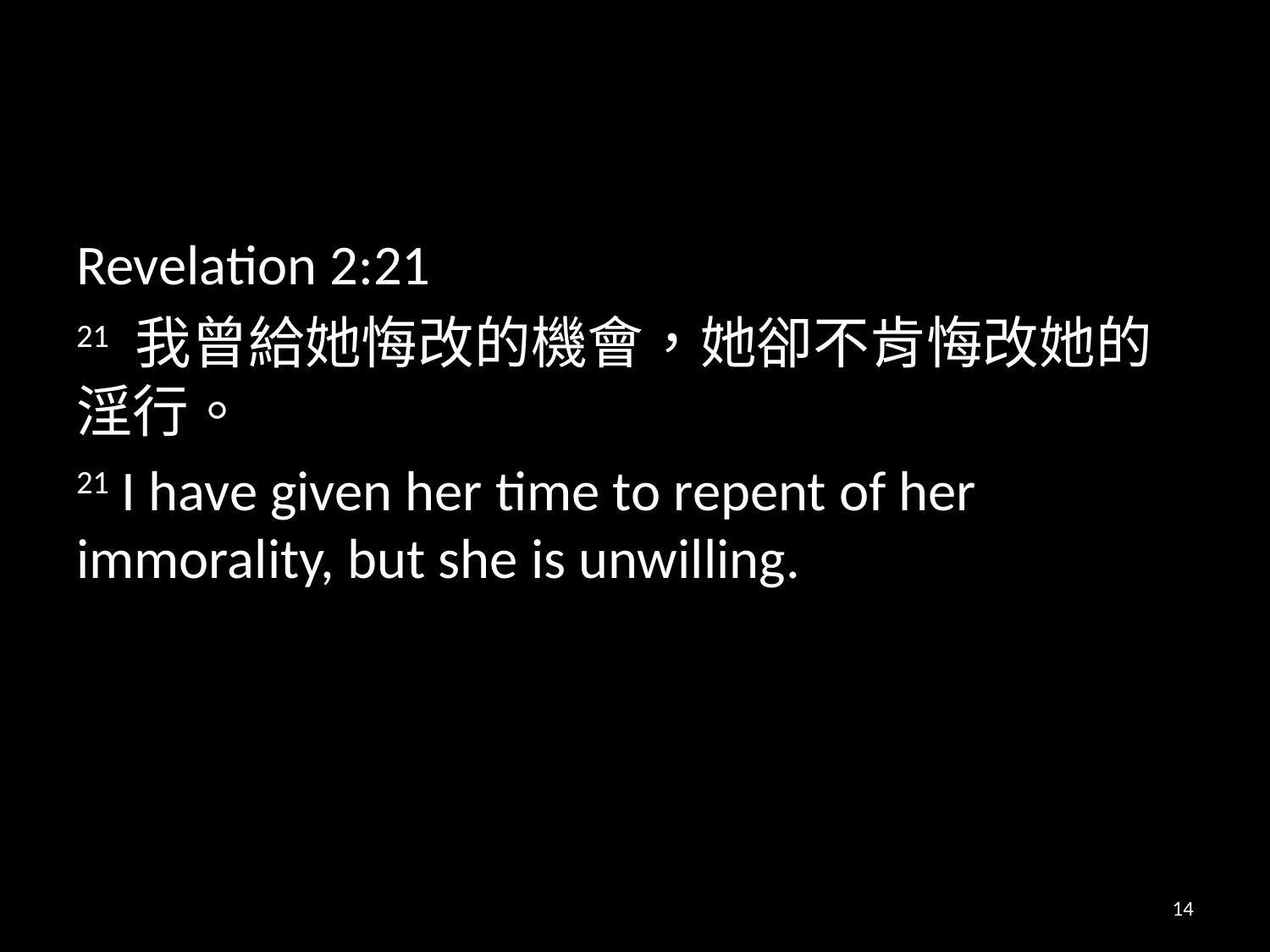

#
Revelation 2:21
21 我曾給她悔改的機會，她卻不肯悔改她的淫行。
21 I have given her time to repent of her immorality, but she is unwilling.
14